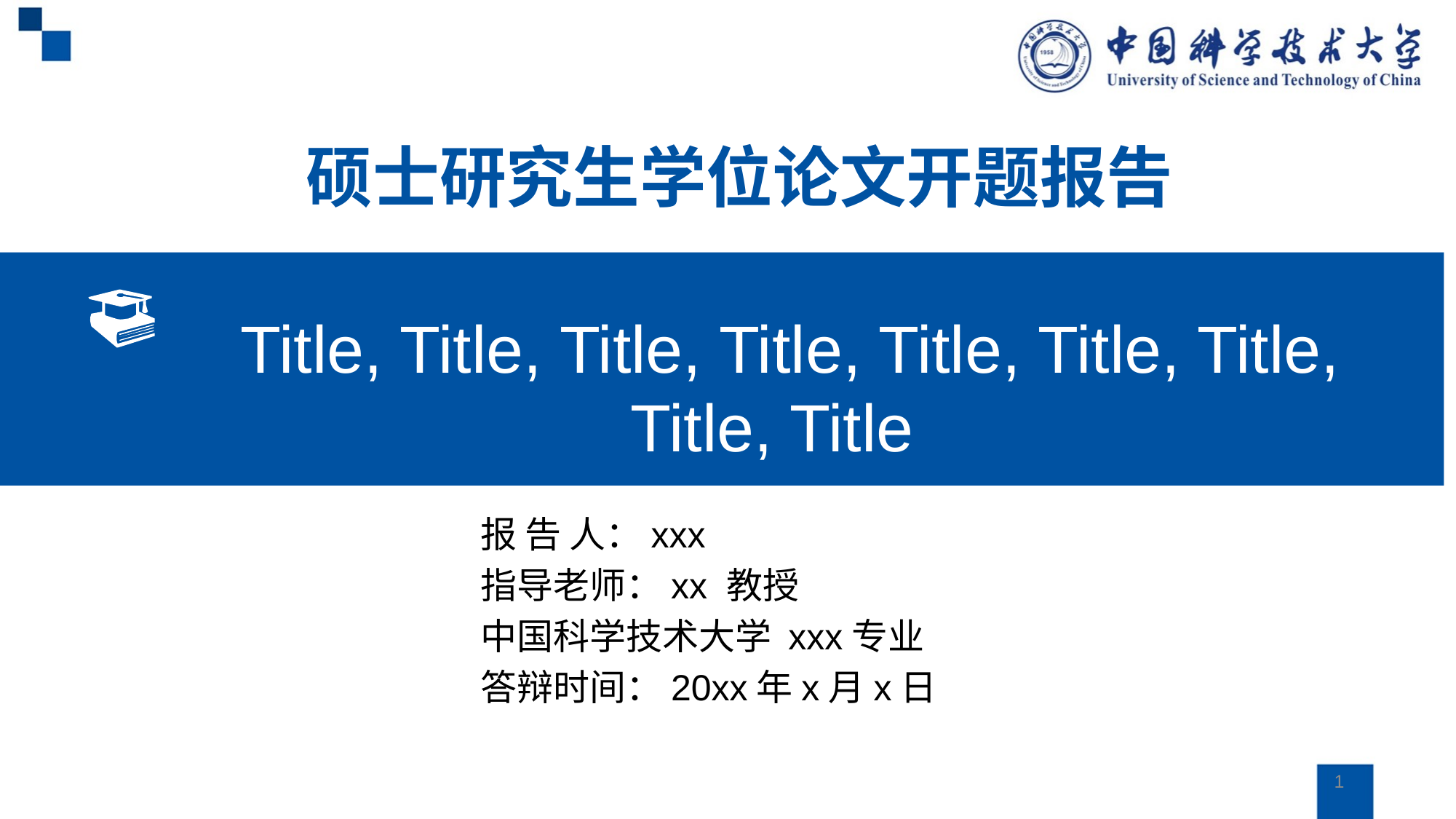

硕士研究生学位论文开题报告

Title, Title, Title, Title, Title, Title, Title, Title, Title
报 告 人：xxx
指导老师：xx 教授
中国科学技术大学 xxx专业
答辩时间：20xx年x月x日
1